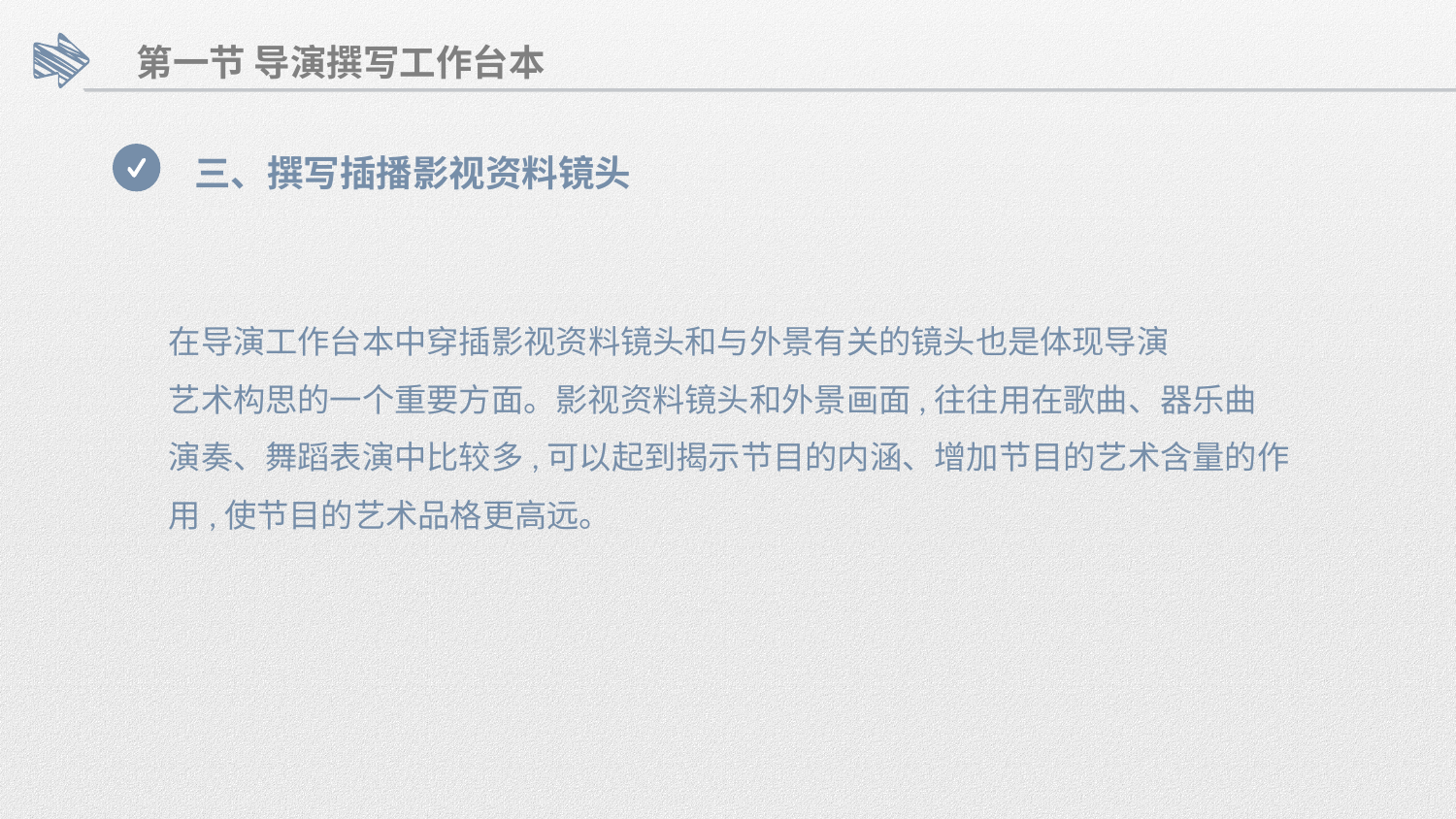

第一节 导演撰写工作台本
三、撰写插播影视资料镜头

在导演工作台本中穿插影视资料镜头和与外景有关的镜头也是体现导演
艺术构思的一个重要方面。影视资料镜头和外景画面,往往用在歌曲、器乐曲
演奏、舞蹈表演中比较多,可以起到揭示节目的内涵、增加节目的艺术含量的作
用,使节目的艺术品格更高远。